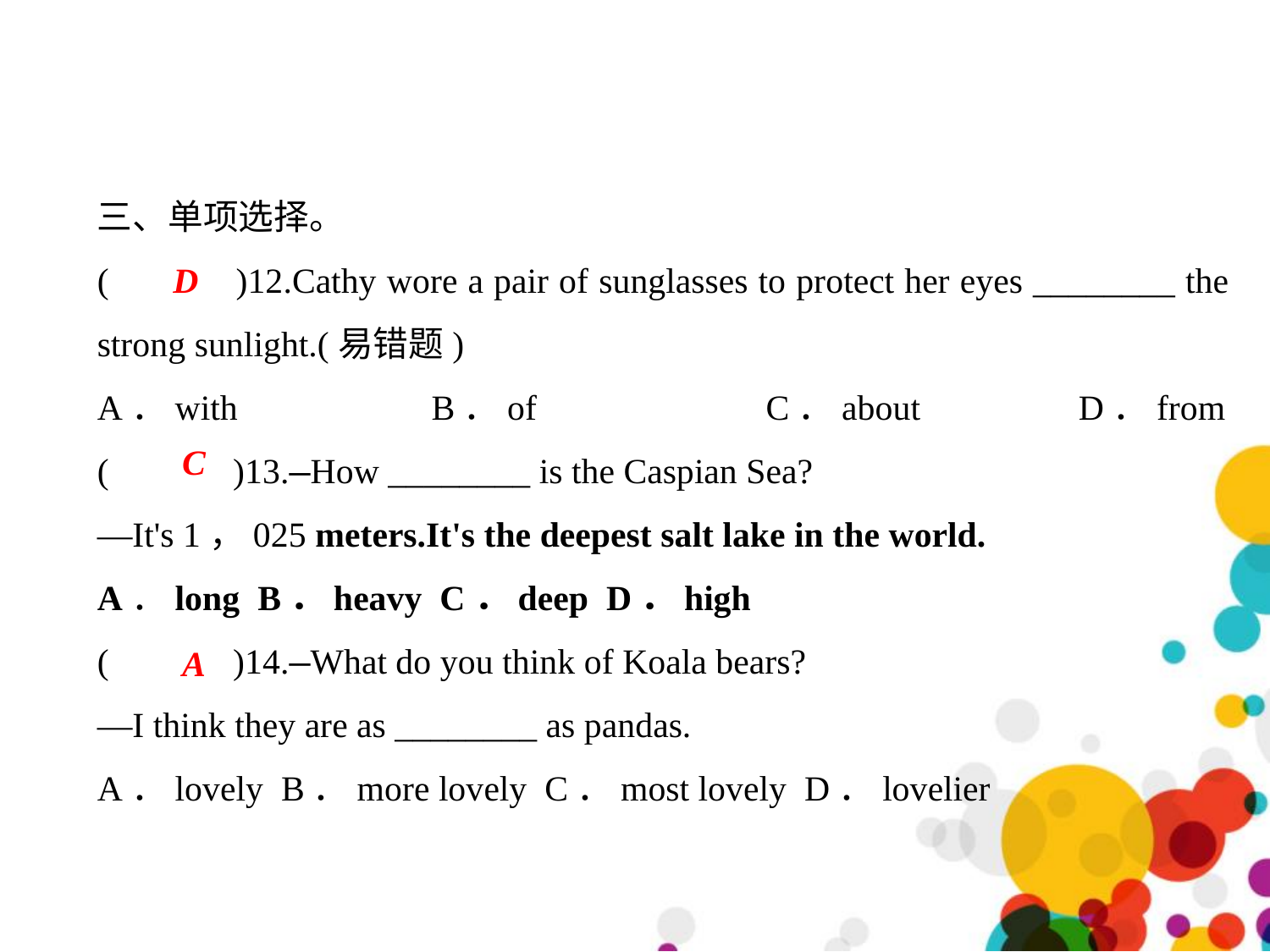

三、单项选择。
( 	 )12.Cathy wore a pair of sunglasses to protect her eyes ________ the strong sunlight.(易错题)
A．with　　　　　B．of　　　　　　C．about　　　　D．from
( 	 )13.—How ________ is the Caspian Sea?
—It's 1，025 meters.It's the deepest salt lake in the world.
A．long  B．heavy  C．deep  D．high
(	 )14.—What do you think of Koala bears?
—I think they are as ________ as pandas.
A．lovely  B．more lovely  C．most lovely  D．lovelier
D
C
A